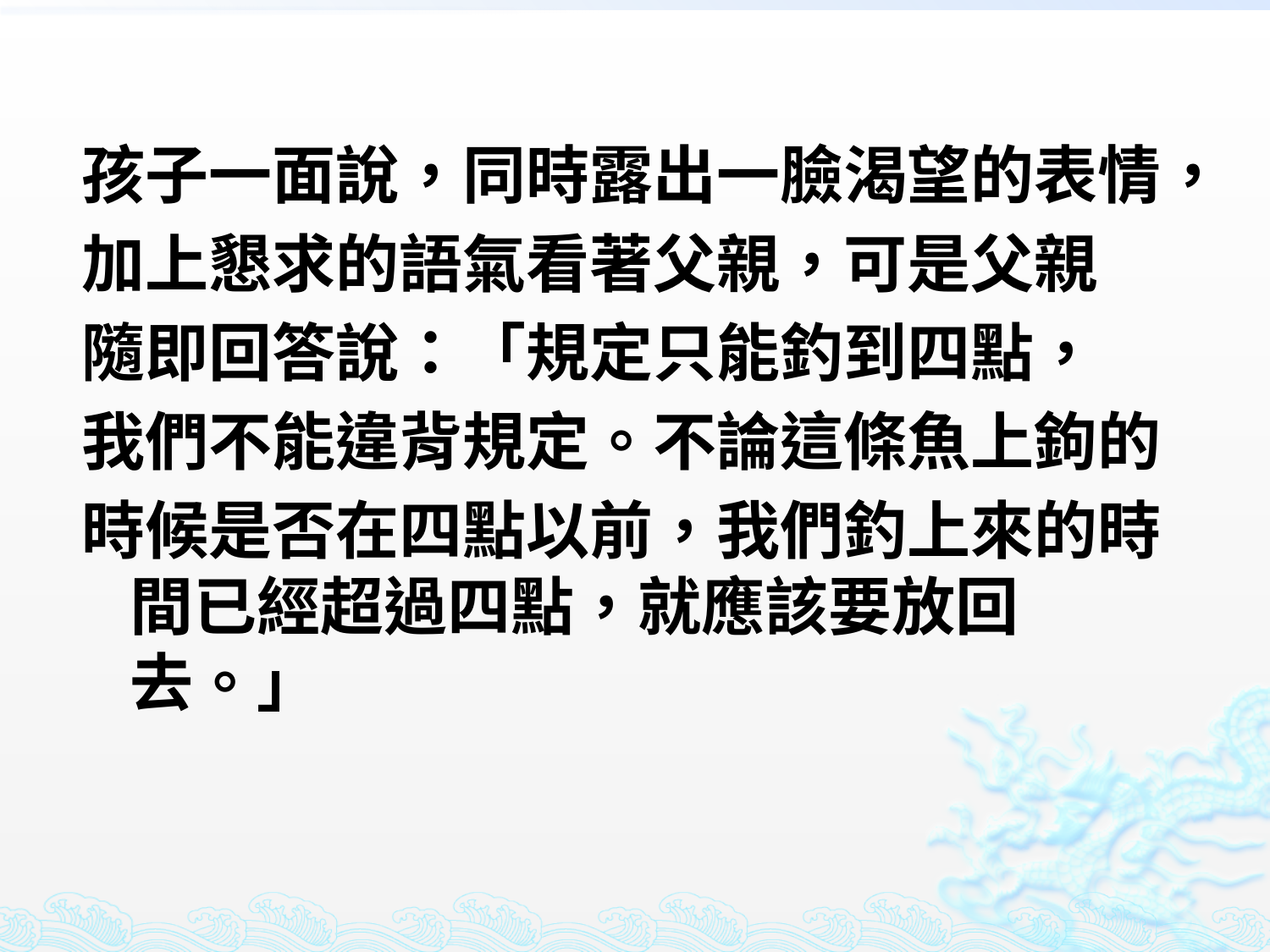

孩子一面說，同時露出一臉渴望的表情，
加上懇求的語氣看著父親，可是父親
隨即回答說：「規定只能釣到四點，
我們不能違背規定。不論這條魚上鉤的
時候是否在四點以前，我們釣上來的時間已經超過四點，就應該要放回去。」